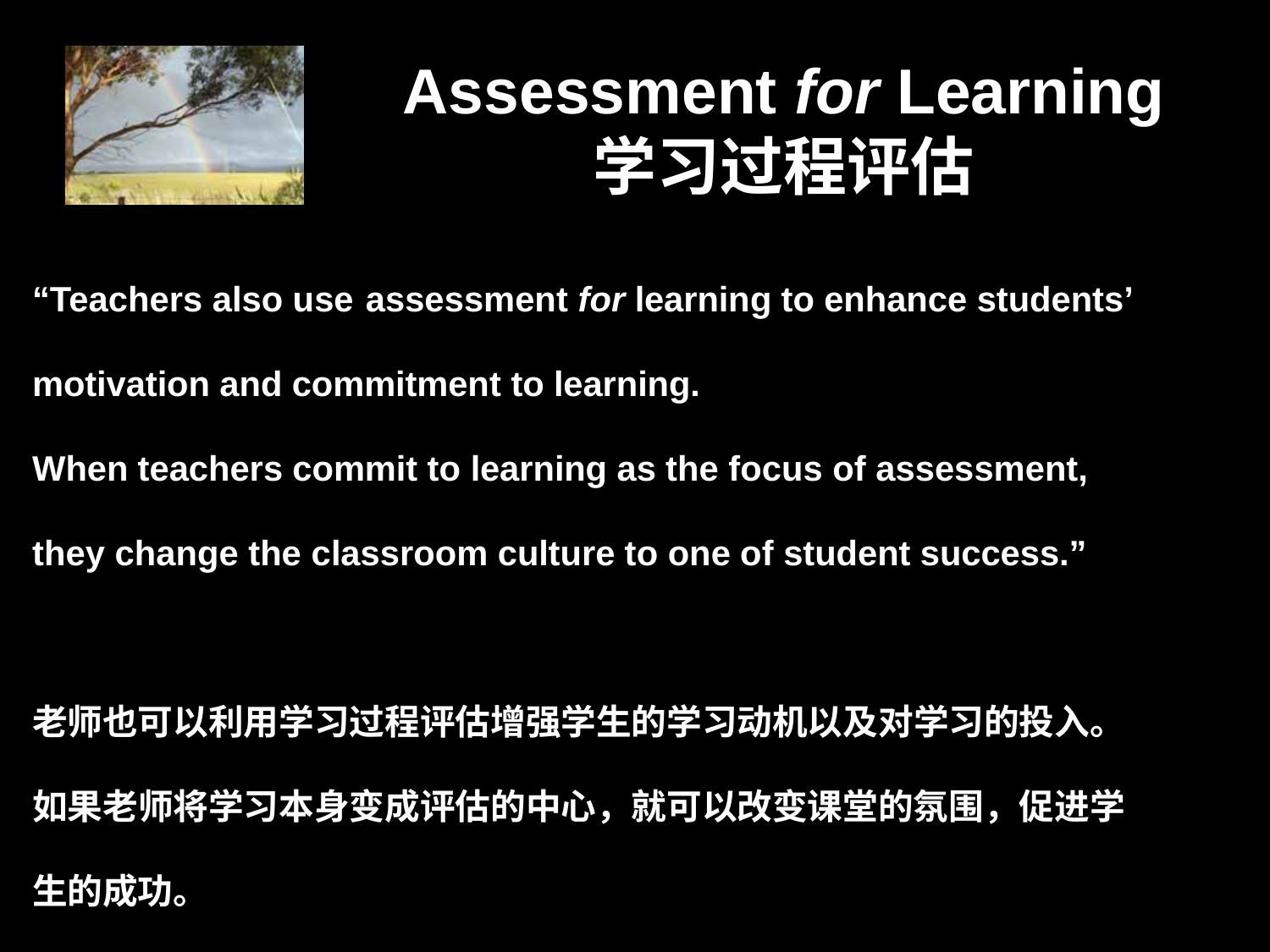

# Assessment for Learning 学习过程评估

“Teachers also use assessment for learning to enhance students’ motivation and commitment to learning.
When teachers commit to learning as the focus of assessment, they change the classroom culture to one of student success.”

老师也可以利用学习过程评估增强学生的学习动机以及对学习的投入。如果老师将学习本身变成评估的中心，就可以改变课堂的氛围，促进学生的成功。